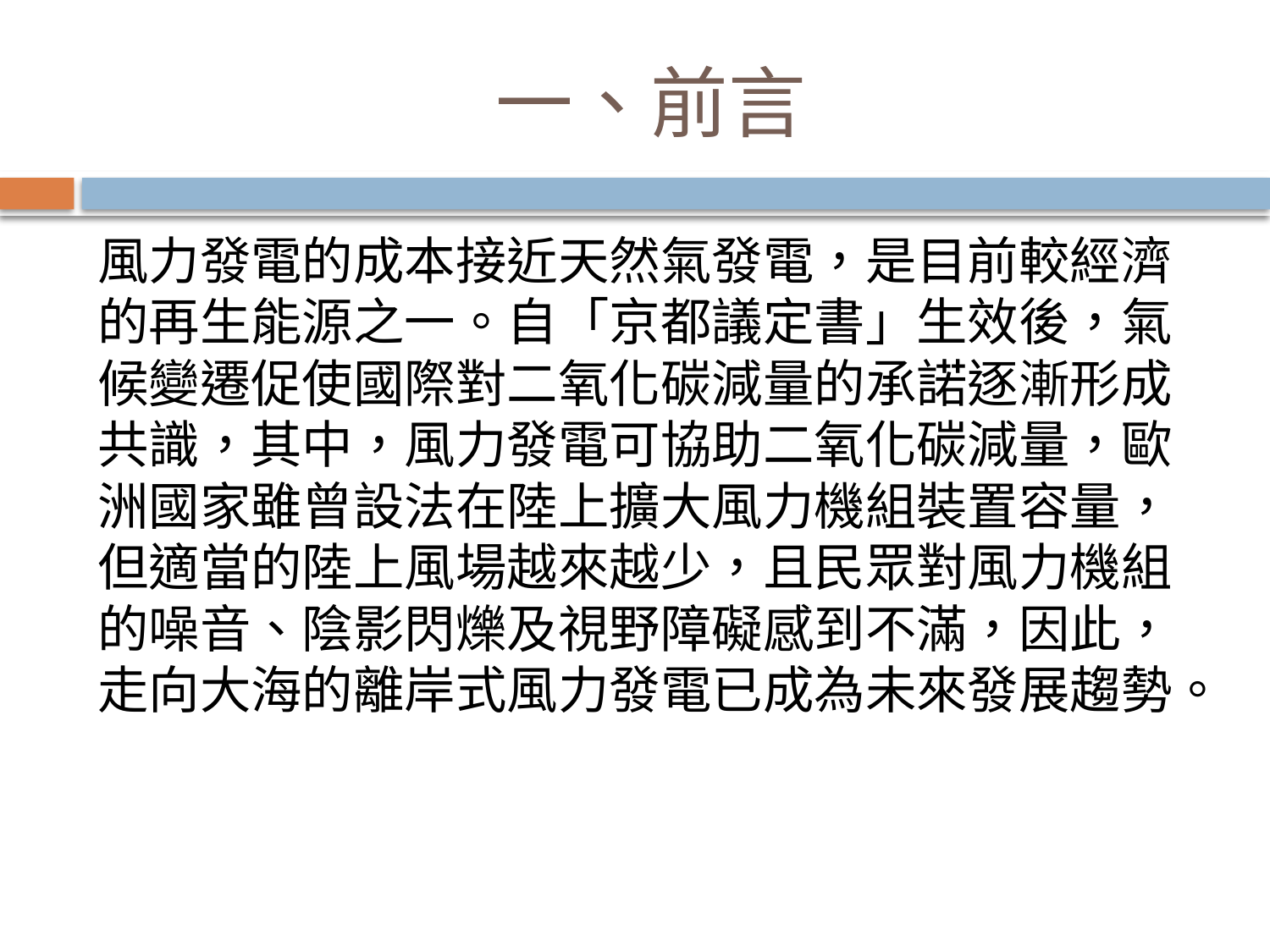

# 一、前言
風力發電的成本接近天然氣發電，是目前較經濟的再生能源之一。自「京都議定書」生效後，氣候變遷促使國際對二氧化碳減量的承諾逐漸形成共識，其中，風力發電可協助二氧化碳減量，歐洲國家雖曾設法在陸上擴大風力機組裝置容量，但適當的陸上風場越來越少，且民眾對風力機組的噪音、陰影閃爍及視野障礙感到不滿，因此，走向大海的離岸式風力發電已成為未來發展趨勢。